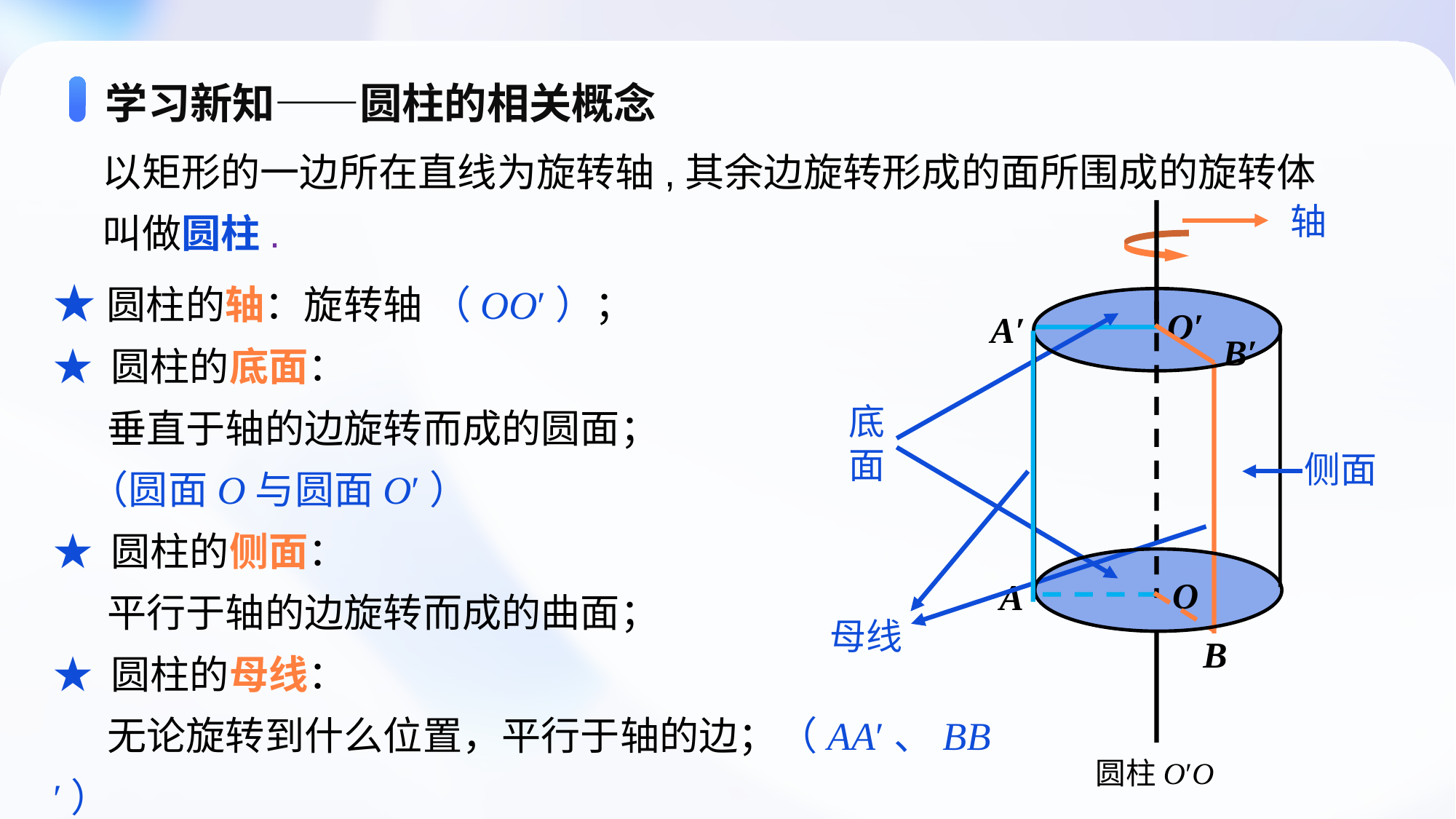

# 学习新知——圆柱的相关概念
以矩形的一边所在直线为旋转轴,其余边旋转形成的面所围成的旋转体叫做圆柱.
轴

★ 圆柱的轴：旋转轴 （OO′）；
★ 圆柱的底面：
     垂直于轴的边旋转而成的圆面；
   （圆面O与圆面O′）
★ 圆柱的侧面：
     平行于轴的边旋转而成的曲面；
★ 圆柱的母线：
     无论旋转到什么位置，平行于轴的边；（AA′、BB′）

O′
A′

B′

底面
侧面
母线

O
A
B

圆柱O′O